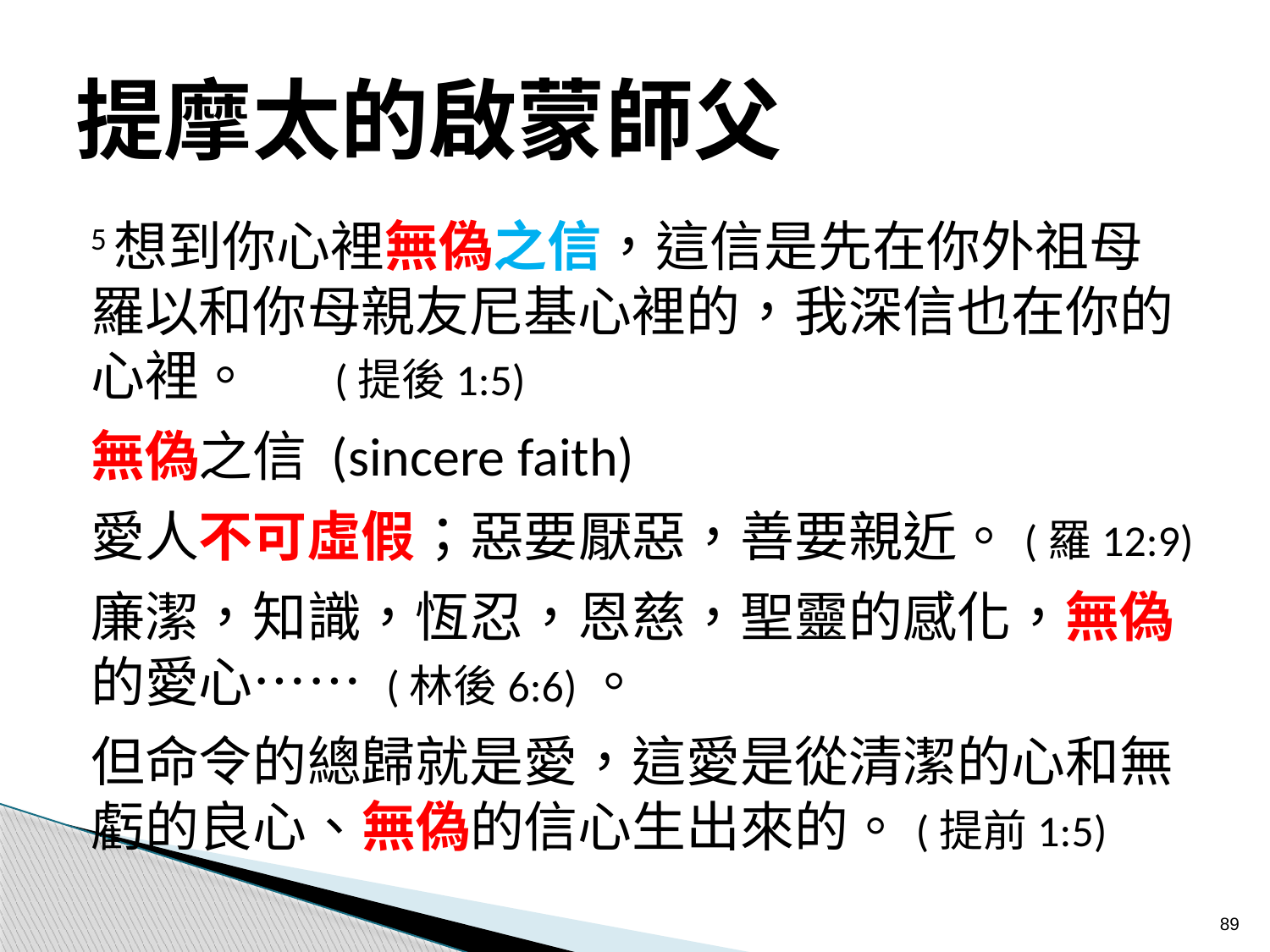

# 提摩太的啟蒙師父
5想到你心裡無偽之信，這信是先在你外祖母羅以和你母親友尼基心裡的，我深信也在你的心裡。	(提後1:5)
無偽之信 (sincere faith)
愛人不可虛假；惡要厭惡，善要親近。(羅12:9)
廉潔，知識，恆忍，恩慈，聖靈的感化，無偽的愛心…… (林後6:6)。
但命令的總歸就是愛，這愛是從清潔的心和無虧的良心、無偽的信心生出來的。(提前1:5)
89